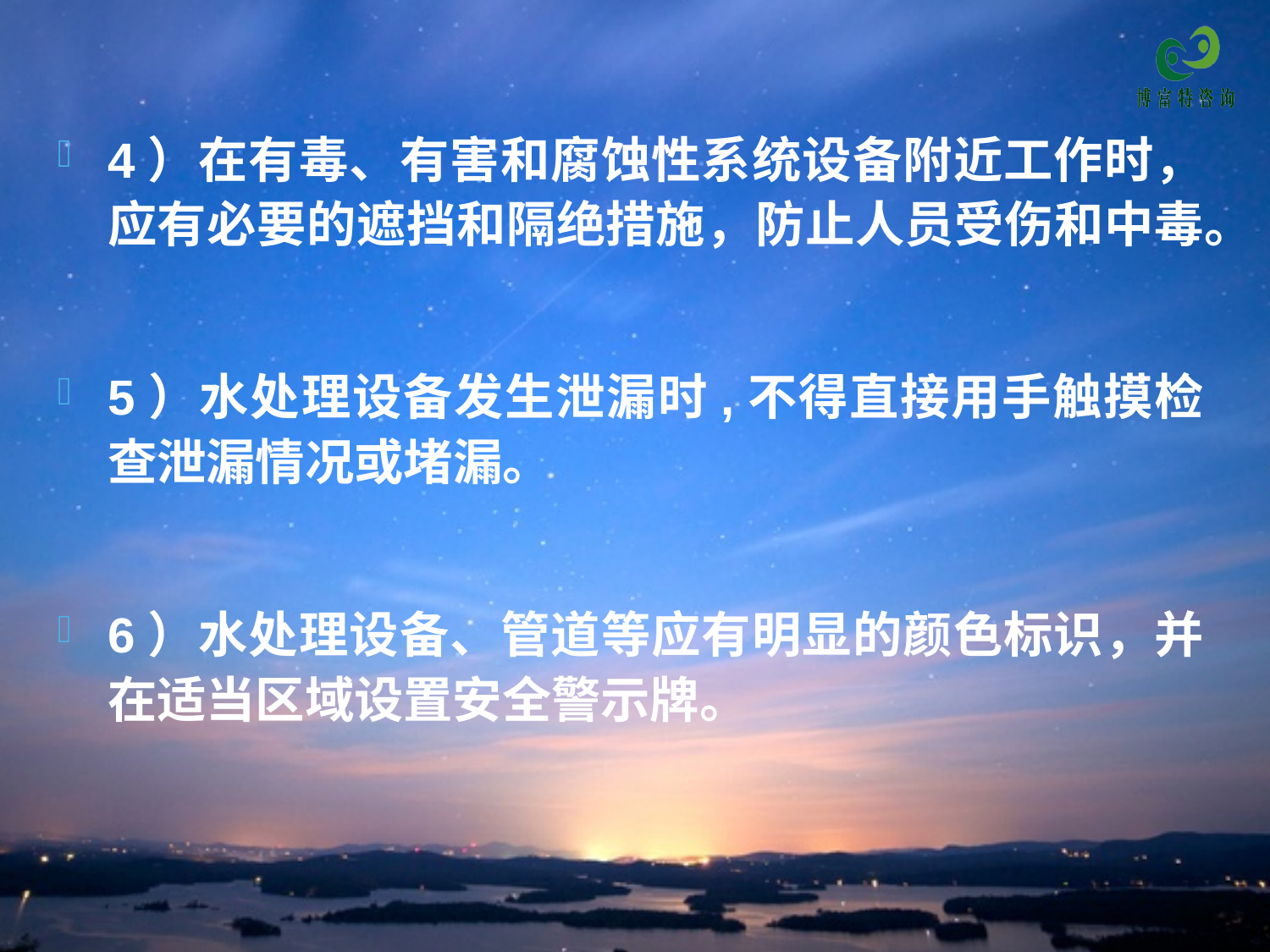

4）在有毒、有害和腐蚀性系统设备附近工作时，应有必要的遮挡和隔绝措施，防止人员受伤和中毒。

5）水处理设备发生泄漏时,不得直接用手触摸检查泄漏情况或堵漏。

6）水处理设备、管道等应有明显的颜色标识，并在适当区域设置安全警示牌。